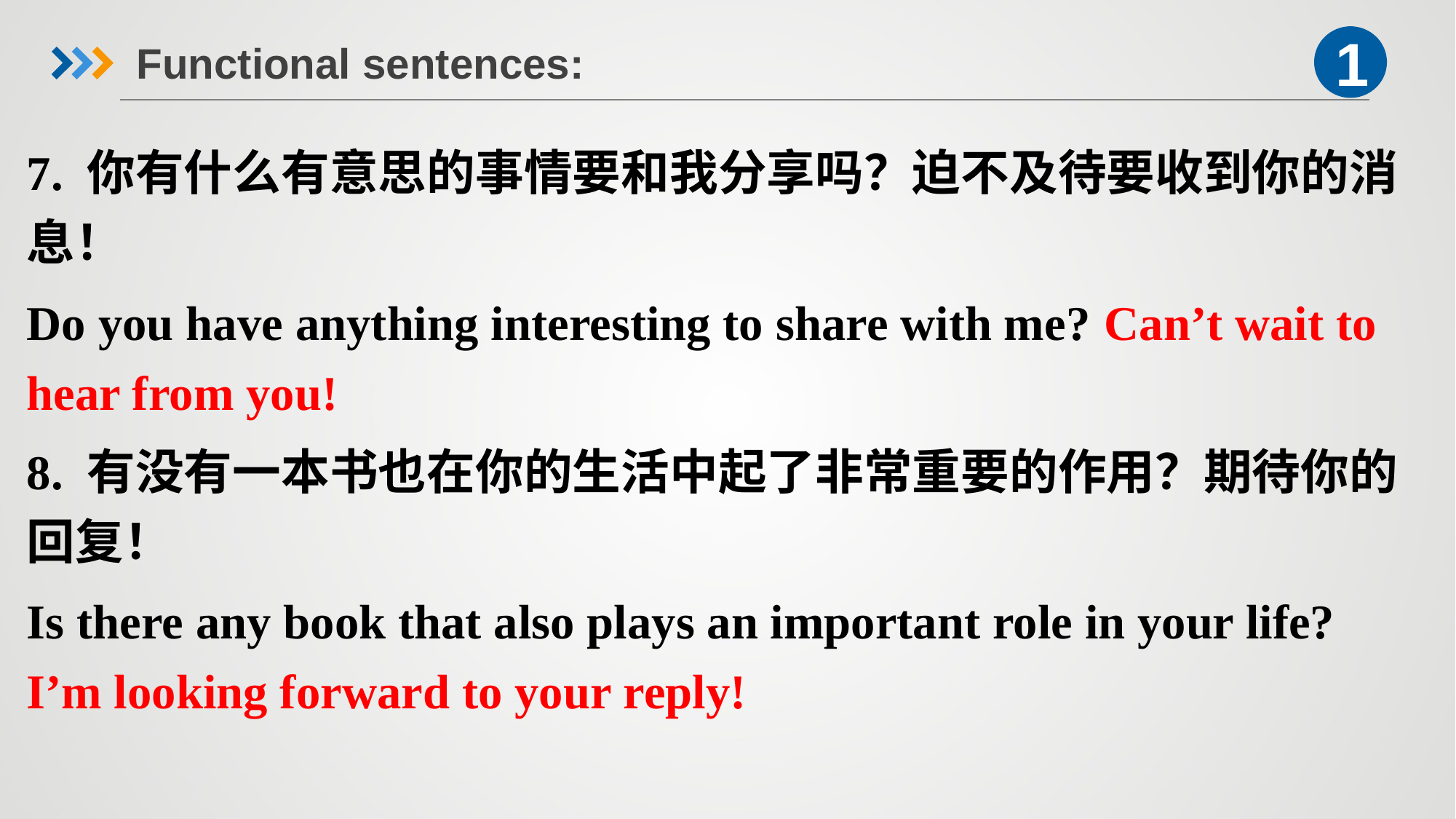

1
Functional sentences:
7. 你有什么有意思的事情要和我分享吗？迫不及待要收到你的消息！
Do you have anything interesting to share with me? Can’t wait to hear from you!
8. 有没有一本书也在你的生活中起了非常重要的作用？期待你的回复！
Is there any book that also plays an important role in your life? I’m looking forward to your reply!